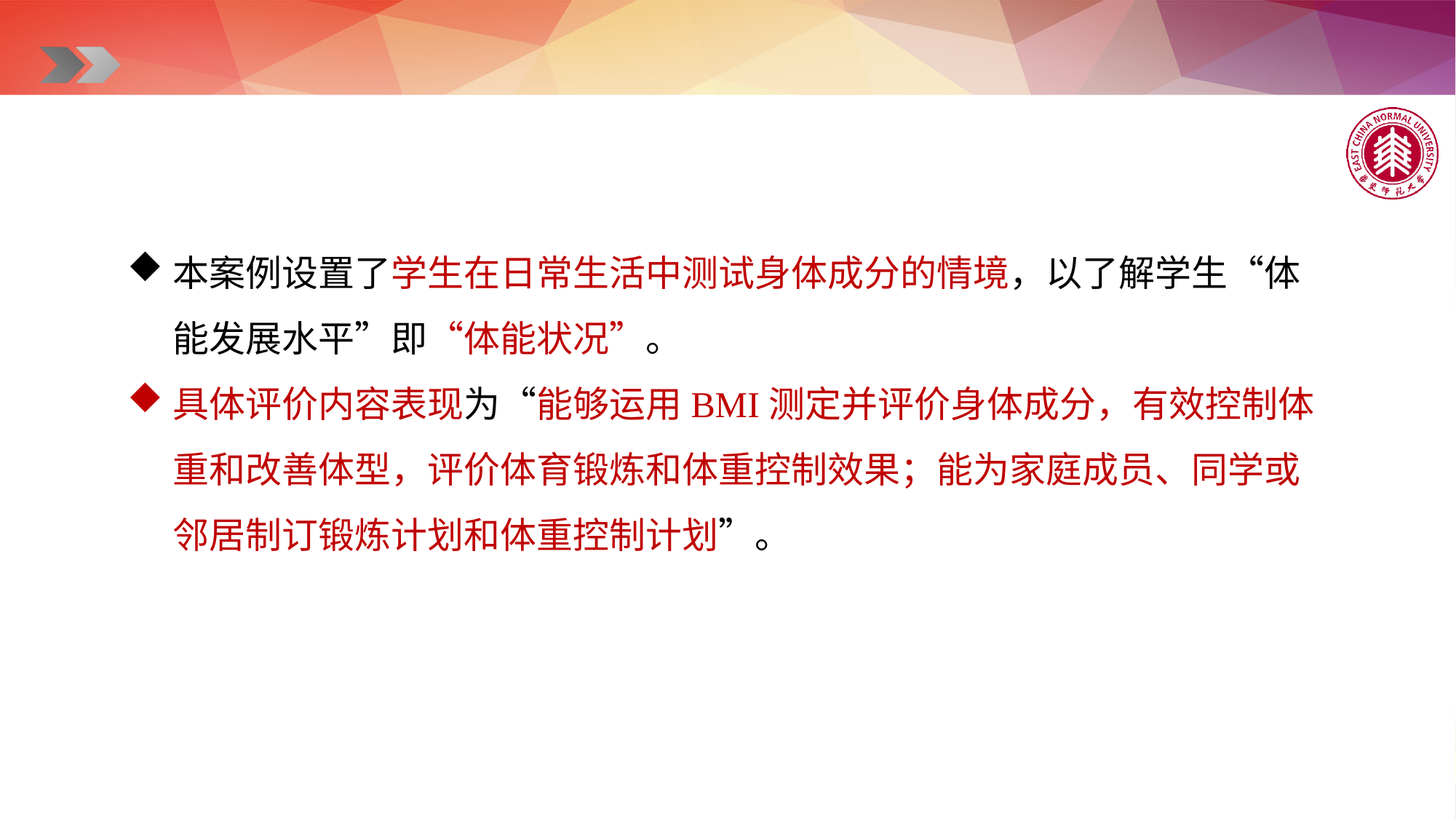

本案例设置了学生在日常生活中测试身体成分的情境，以了解学生“体能发展水平”即“体能状况”。
具体评价内容表现为“能够运用BMI测定并评价身体成分，有效控制体重和改善体型，评价体育锻炼和体重控制效果；能为家庭成员、同学或邻居制订锻炼计划和体重控制计划”。